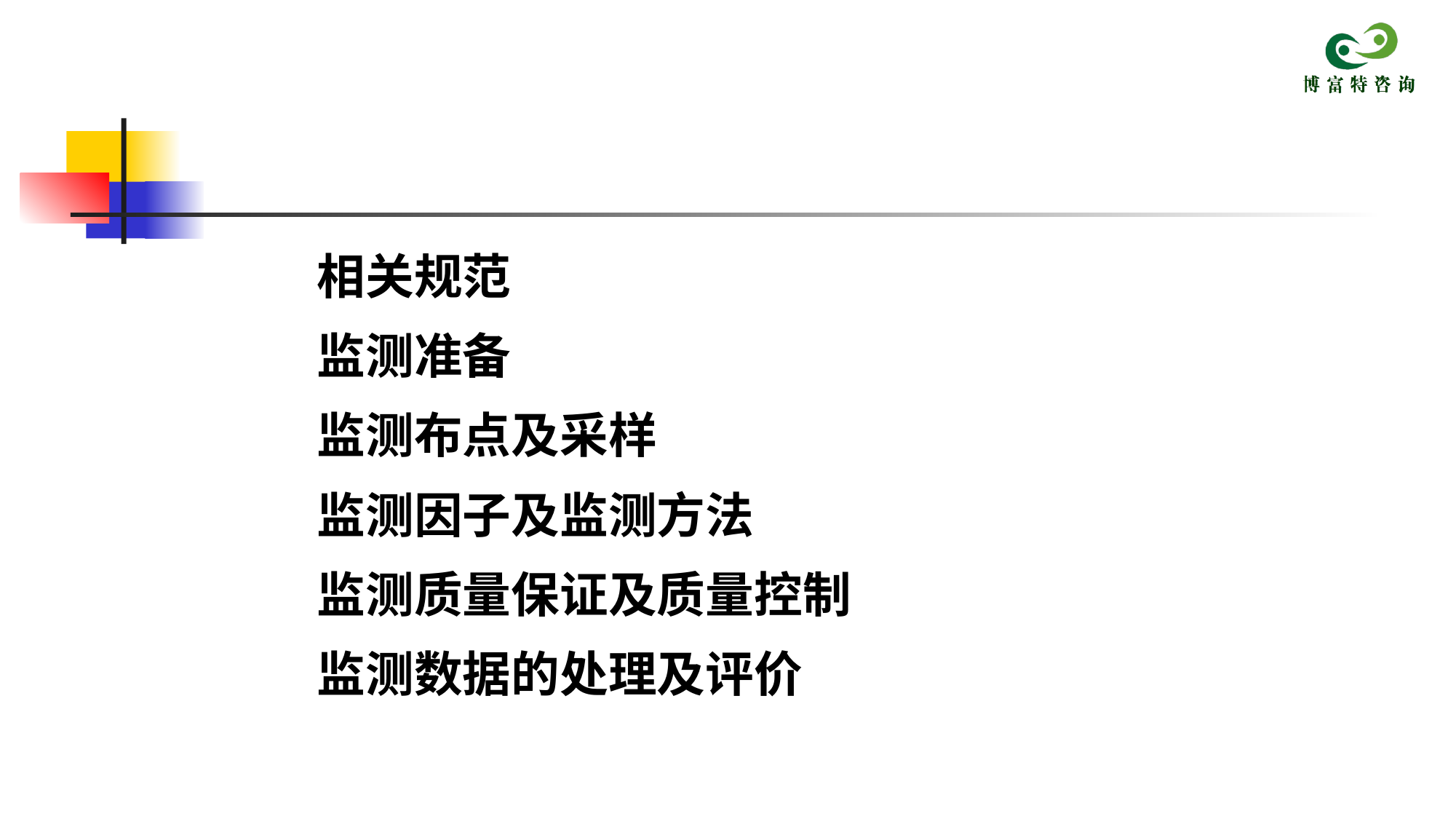

相关规范
监测准备
监测布点及采样
监测因子及监测方法
监测质量保证及质量控制
监测数据的处理及评价